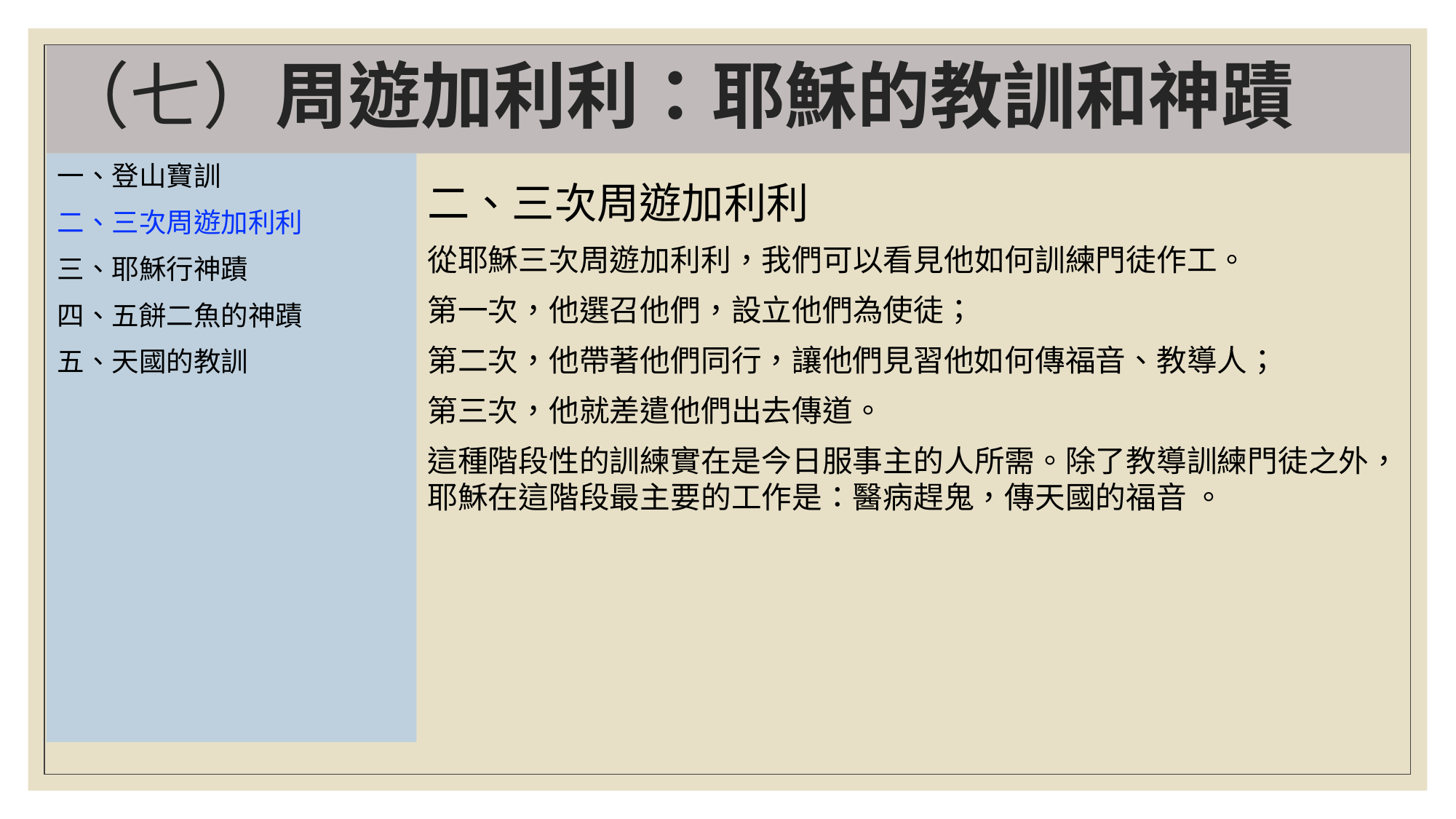

# （七）周遊加利利：耶穌的教訓和神蹟
一、登山寶訓
二、三次周遊加利利
三、耶穌行神蹟
四、五餅二魚的神蹟
五、天國的教訓

二、三次周遊加利利
從耶穌三次周遊加利利，我們可以看見他如何訓練門徒作工。
第一次，他選召他們，設立他們為使徒；
第二次，他帶著他們同行，讓他們見習他如何傳福音、教導人；
第三次，他就差遣他們出去傳道。
這種階段性的訓練實在是今日服事主的人所需。除了教導訓練門徒之外，耶穌在這階段最主要的工作是：醫病趕鬼，傳天國的福音 。